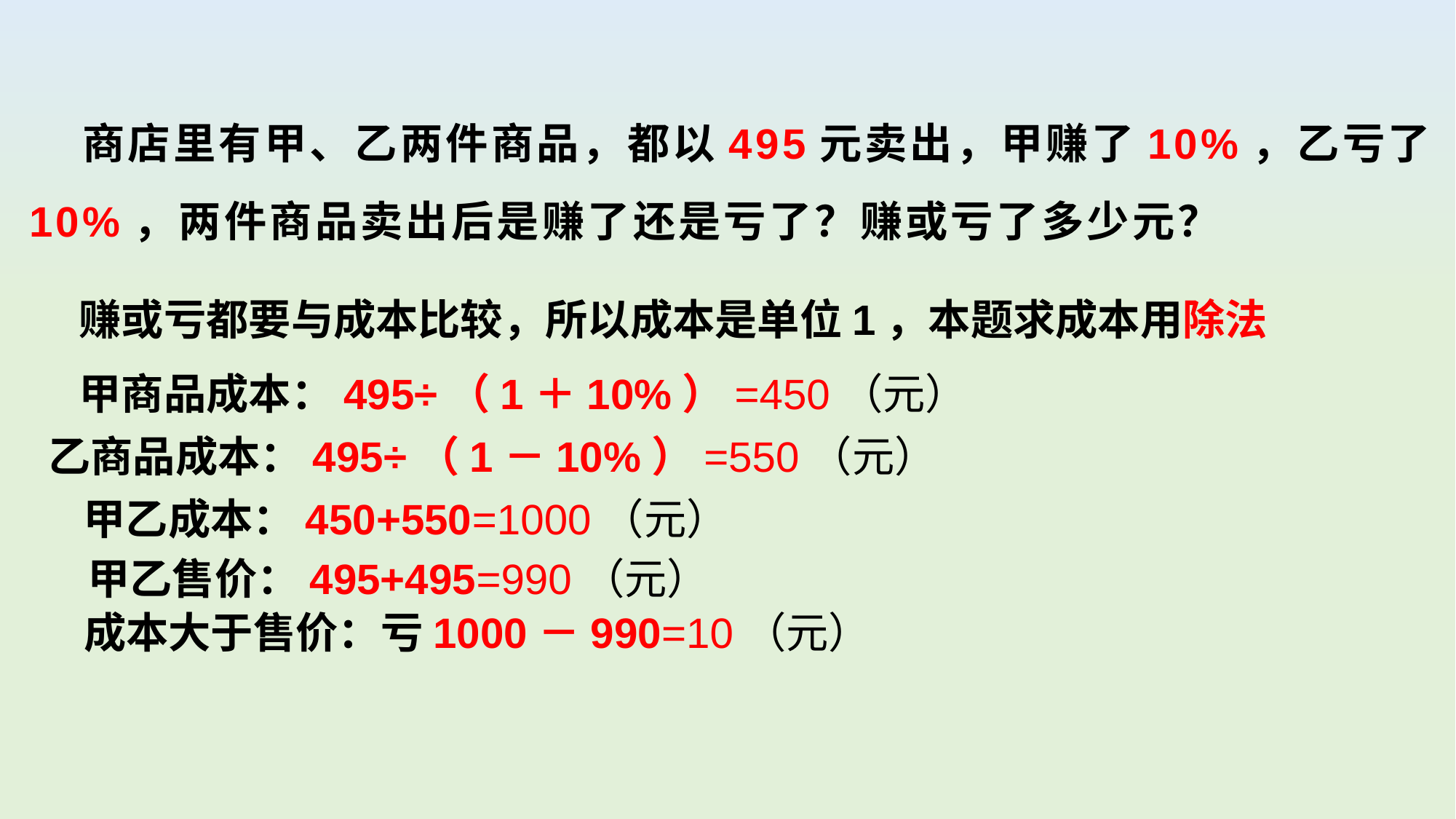

商店里有甲、乙两件商品，都以495元卖出，甲赚了10%，乙亏了10%，两件商品卖出后是赚了还是亏了？赚或亏了多少元？
赚或亏都要与成本比较，所以成本是单位1，本题求成本用除法
甲商品成本：495÷（1＋10%）=450（元）
乙商品成本：495÷（1－10%）=550（元）
甲乙成本：450+550=1000（元）
甲乙售价：495+495=990（元）
成本大于售价：亏1000－990=10（元）